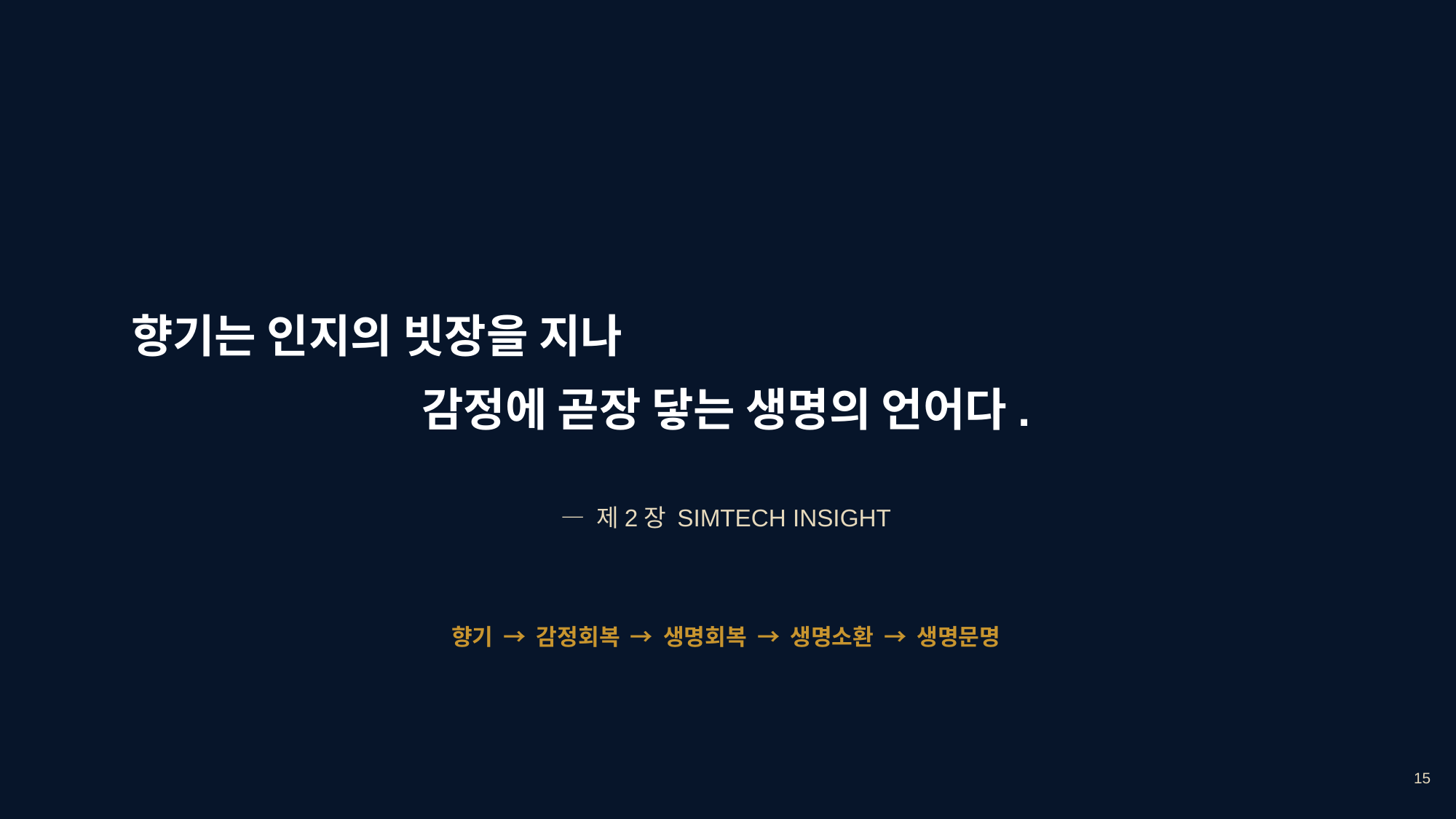

향기는 인지의 빗장을 지나
감정에 곧장 닿는 생명의 언어다.
— 제2장 SIMTECH INSIGHT
향기  →  감정회복  →  생명회복  →  생명소환  →  생명문명
15